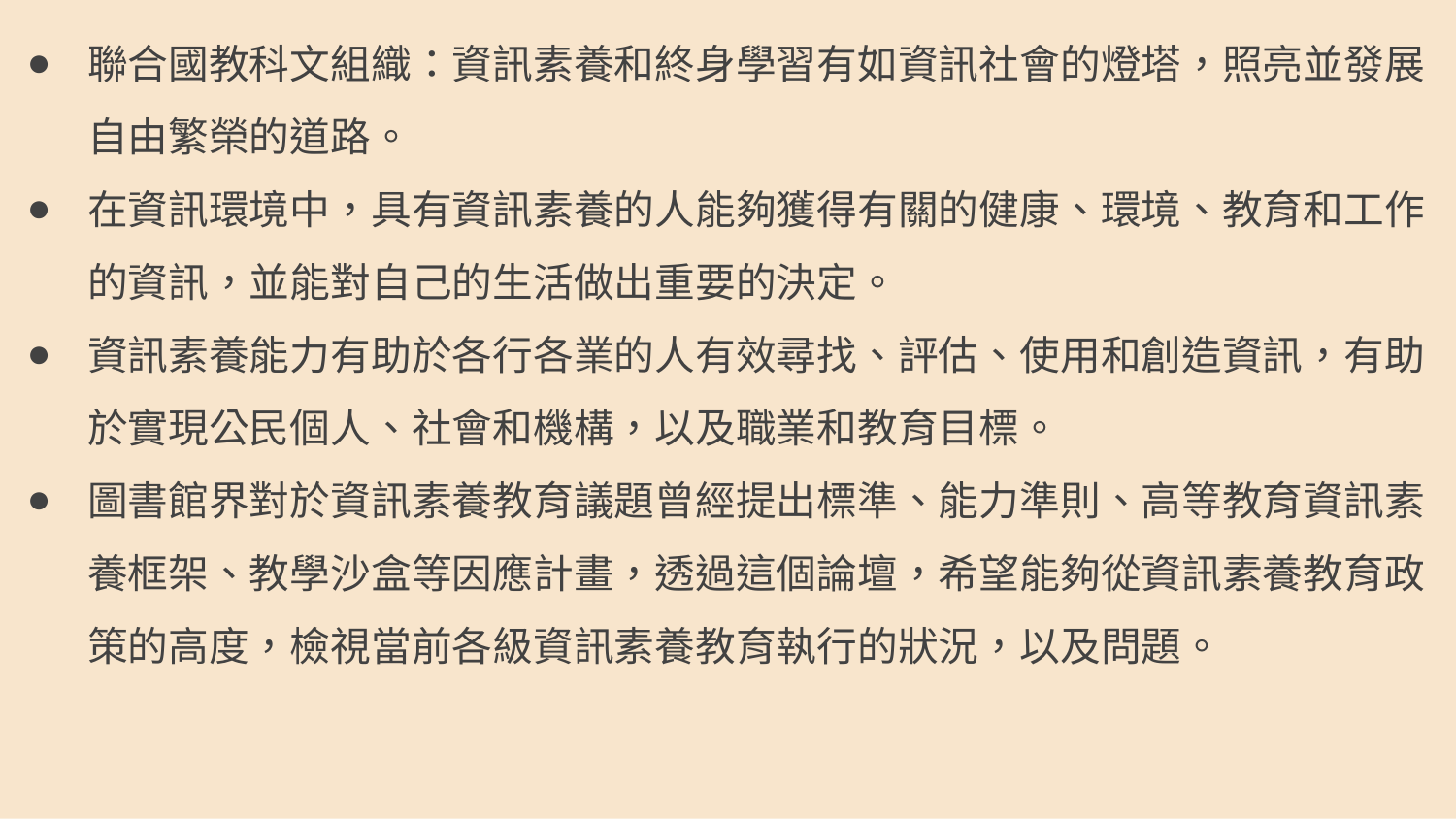

聯合國教科文組織：資訊素養和終身學習有如資訊社會的燈塔，照亮並發展自由繁榮的道路。
在資訊環境中，具有資訊素養的人能夠獲得有關的健康、環境、教育和工作的資訊，並能對自己的生活做出重要的決定。
資訊素養能力有助於各行各業的人有效尋找、評估、使用和創造資訊，有助於實現公民個人、社會和機構，以及職業和教育目標。
圖書館界對於資訊素養教育議題曾經提出標準、能力準則、高等教育資訊素養框架、教學沙盒等因應計畫，透過這個論壇，希望能夠從資訊素養教育政策的高度，檢視當前各級資訊素養教育執行的狀況，以及問題。